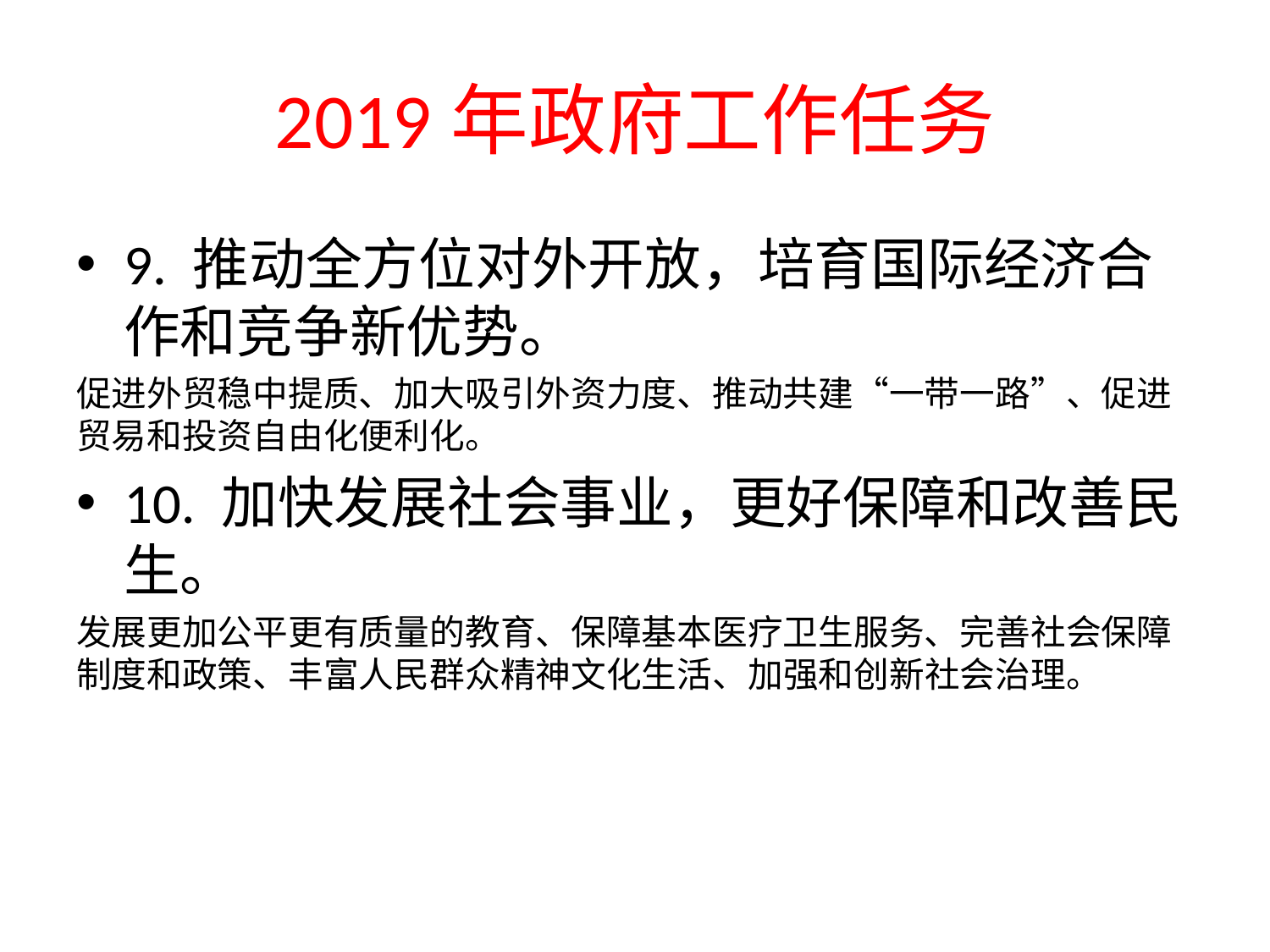

# 2019年政府工作任务
9. 推动全方位对外开放，培育国际经济合作和竞争新优势。
促进外贸稳中提质、加大吸引外资力度、推动共建“一带一路”、促进贸易和投资自由化便利化。
10. 加快发展社会事业，更好保障和改善民生。
发展更加公平更有质量的教育、保障基本医疗卫生服务、完善社会保障制度和政策、丰富人民群众精神文化生活、加强和创新社会治理。